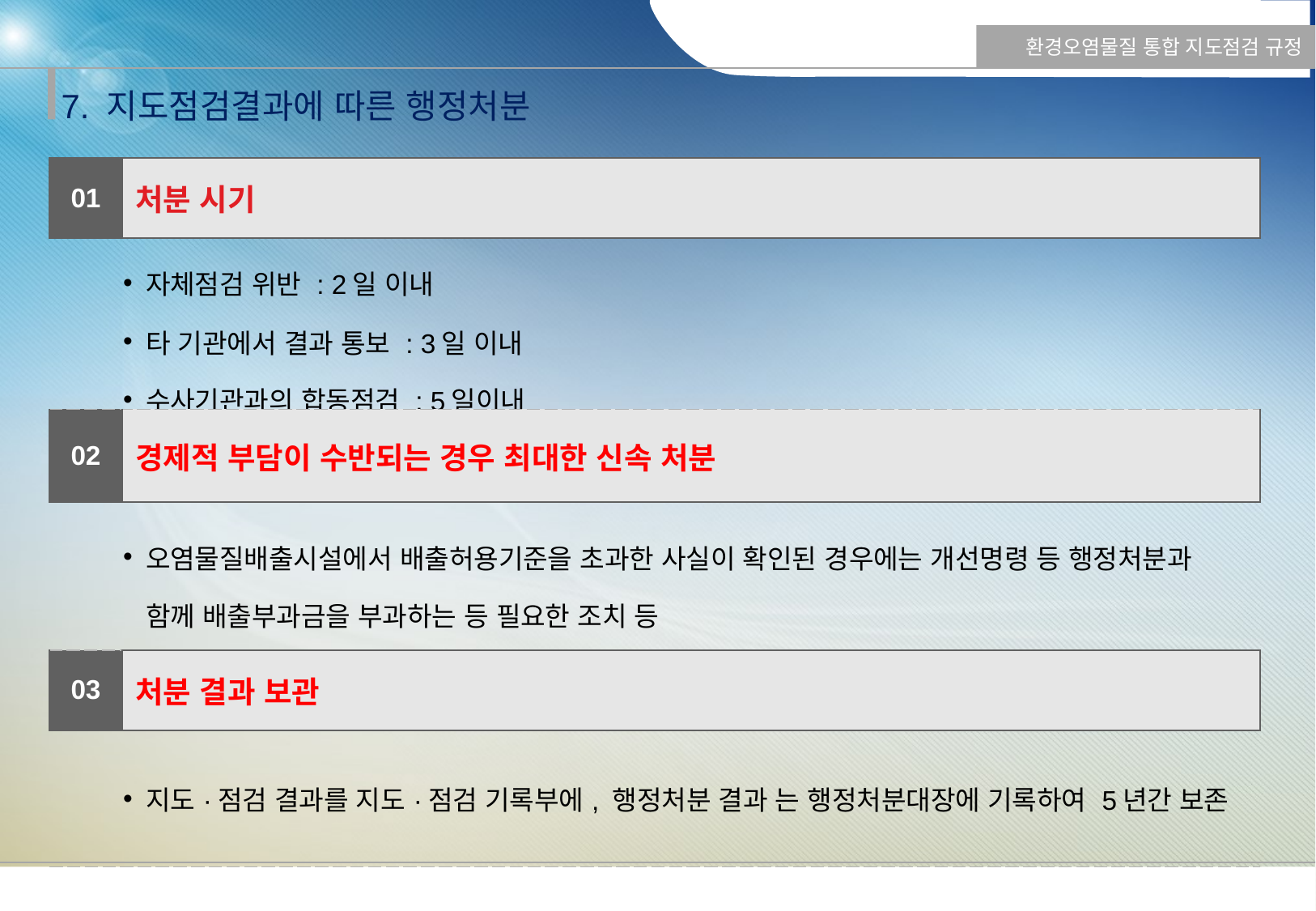

환경오염물질 통합 지도점검 규정
7. 지도점검결과에 따른 행정처분
| 01 | 처분 시기 |
| --- | --- |
| 자체점검 위반 : 2일 이내 타 기관에서 결과 통보 : 3일 이내 수사기관과의 합동점검 : 5일이내 |  |
| 02 | 경제적 부담이 수반되는 경우 최대한 신속 처분 |
| 오염물질배출시설에서 배출허용기준을 초과한 사실이 확인된 경우에는 개선명령 등 행정처분과 함께 배출부과금을 부과하는 등 필요한 조치 등 |  |
| 03 | 처분 결과 보관 |
| 지도·점검 결과를 지도·점검 기록부에, 행정처분 결과 는 행정처분대장에 기록하여 5년간 보존 |  |